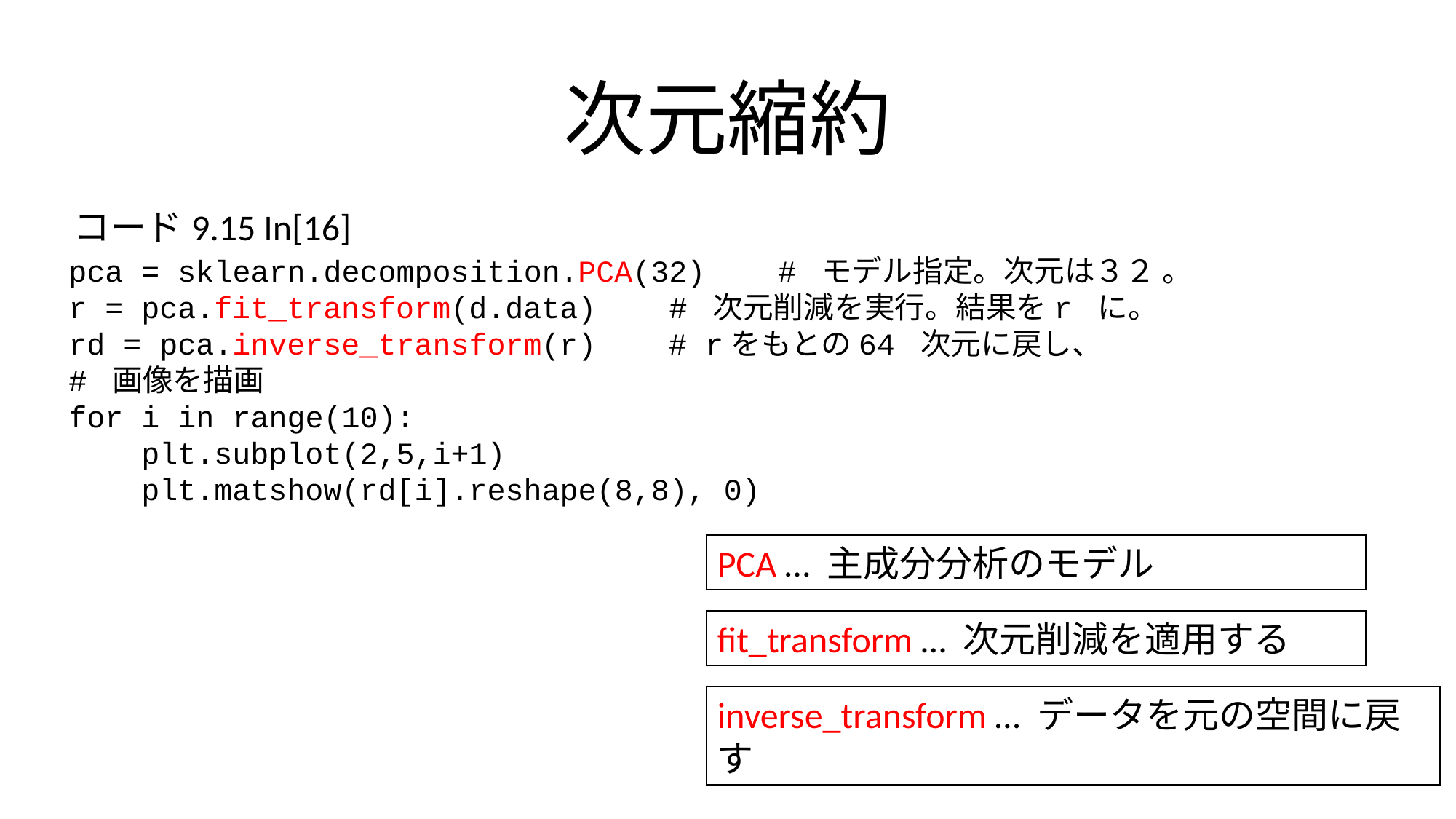

# 次元縮約
コード9.15 In[16]
pca = sklearn.decomposition.PCA(32)    # モデル指定。次元は３２ 。
r = pca.fit_transform(d.data)    # 次元削減を実行。結果をr に。
rd = pca.inverse_transform(r)    # rをもとの64 次元に戻し、
# 画像を描画
for i in range(10):
    plt.subplot(2,5,i+1)
    plt.matshow(rd[i].reshape(8,8), 0)
PCA … 主成分分析のモデル
fit_transform … 次元削減を適用する
inverse_transform … データを元の空間に戻す